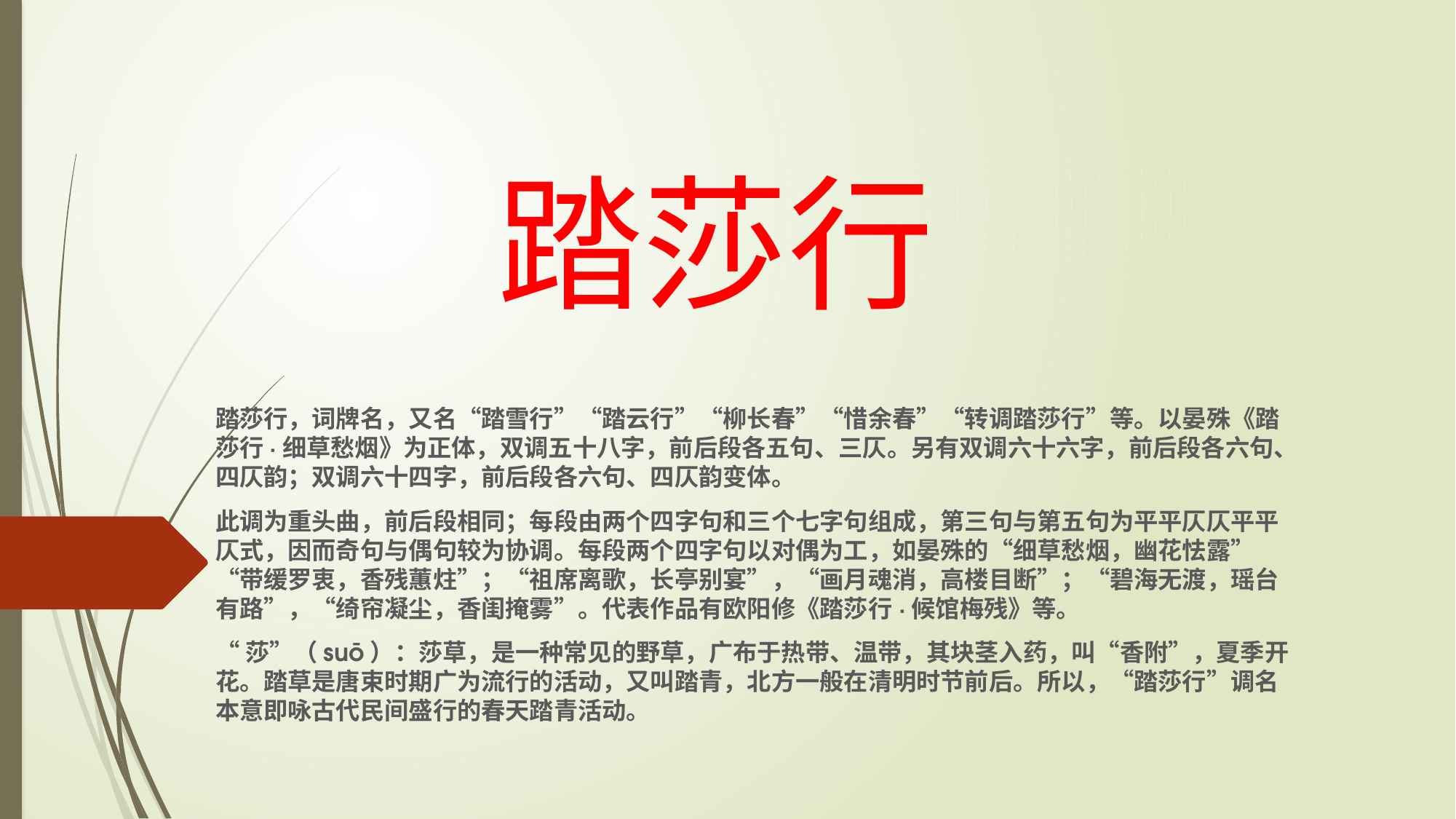

# 踏莎行
踏莎行，词牌名，又名“踏雪行”“踏云行”“柳长春”“惜余春”“转调踏莎行”等。以晏殊《踏莎行·细草愁烟》为正体，双调五十八字，前后段各五句、三仄。另有双调六十六字，前后段各六句、四仄韵；双调六十四字，前后段各六句、四仄韵变体。
此调为重头曲，前后段相同；每段由两个四字句和三个七字句组成，第三句与第五句为平平仄仄平平仄式，因而奇句与偶句较为协调。每段两个四字句以对偶为工，如晏殊的“细草愁烟，幽花怯露”“带缓罗衷，香残蕙炷”；“祖席离歌，长亭别宴”，“画月魂消，高楼目断”；“碧海无渡，瑶台有路”，“绮帘凝尘，香闺掩雾”。代表作品有欧阳修《踏莎行·候馆梅残》等。
“莎”（suō）：莎草，是一种常见的野草，广布于热带、温带，其块茎入药，叫“香附”，夏季开花。踏草是唐束时期广为流行的活动，又叫踏青，北方一般在清明时节前后。所以，“踏莎行”调名本意即咏古代民间盛行的春天踏青活动。